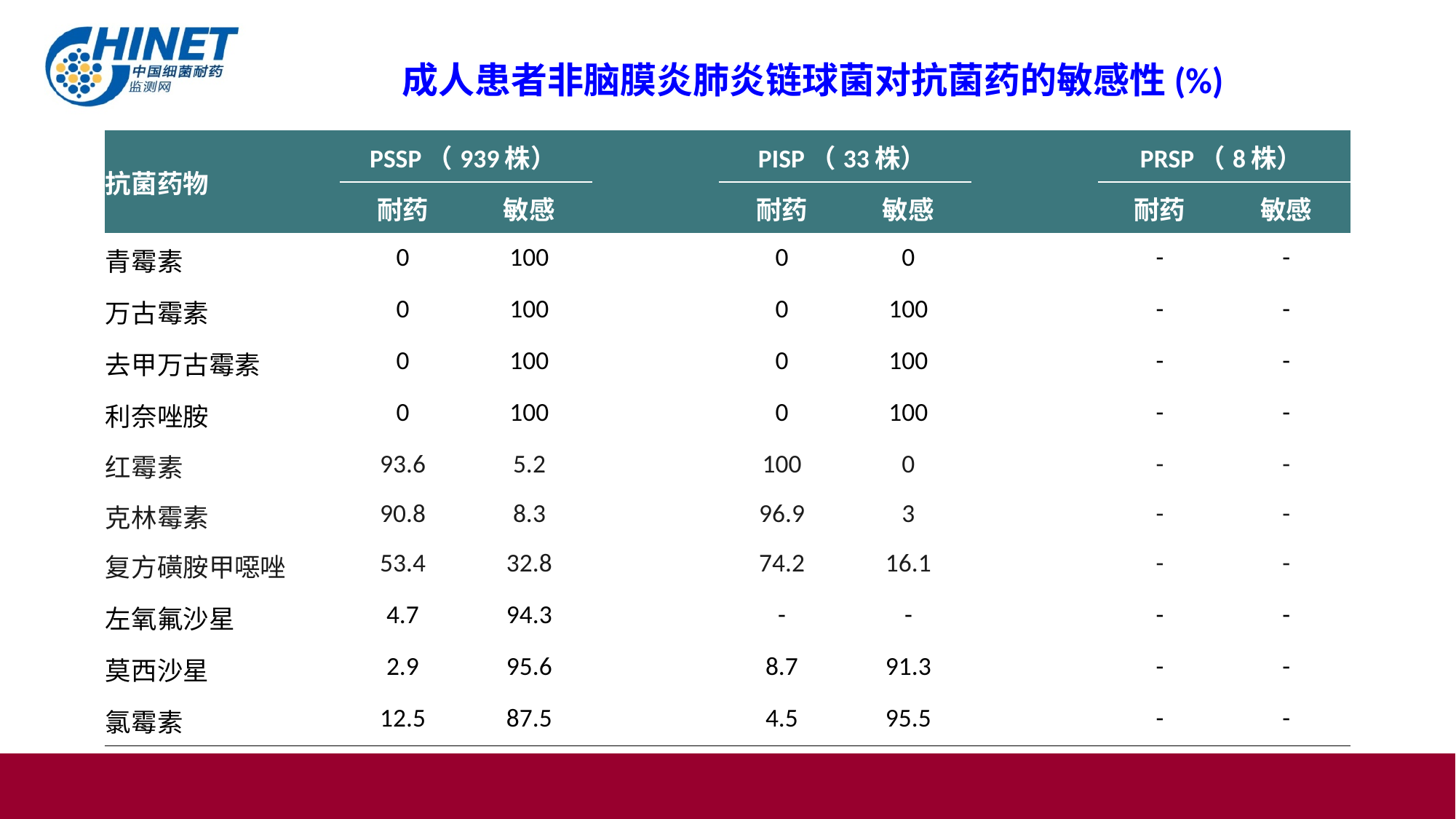

成人患者非脑膜炎肺炎链球菌对抗菌药的敏感性(%)
| 抗菌药物 | PSSP（939株） |  |  | PISP（33株） |  |  | PRSP（8株） |  |
| --- | --- | --- | --- | --- | --- | --- | --- | --- |
|  | 耐药 | 敏感 |  | 耐药 | 敏感 |  | 耐药 | 敏感 |
| 青霉素 | 0 | 100 |  | 0 | 0 |  | - | - |
| 万古霉素 | 0 | 100 |  | 0 | 100 |  | - | - |
| 去甲万古霉素 | 0 | 100 |  | 0 | 100 |  | - | - |
| 利奈唑胺 | 0 | 100 |  | 0 | 100 |  | - | - |
| 红霉素 | 93.6 | 5.2 |  | 100 | 0 |  | - | - |
| 克林霉素 | 90.8 | 8.3 |  | 96.9 | 3 |  | - | - |
| 复方磺胺甲噁唑 | 53.4 | 32.8 |  | 74.2 | 16.1 |  | - | - |
| 左氧氟沙星 | 4.7 | 94.3 |  | - | - |  | - | - |
| 莫西沙星 | 2.9 | 95.6 |  | 8.7 | 91.3 |  | - | - |
| 氯霉素 | 12.5 | 87.5 |  | 4.5 | 95.5 |  | - | - |